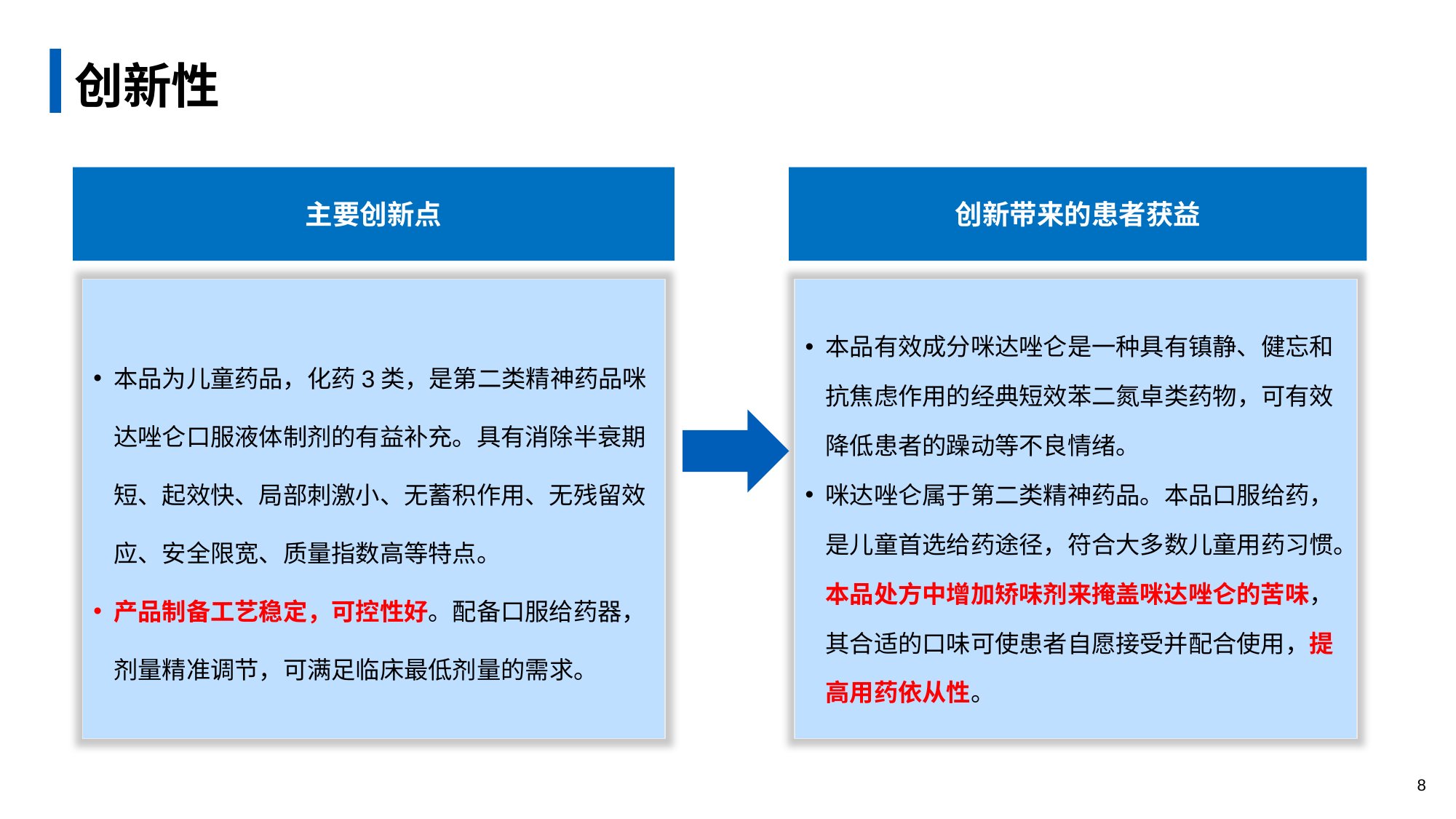

# 创新性
主要创新点
创新带来的患者获益
本品为儿童药品，化药3类，是第二类精神药品咪达唑仑⼝服液体制剂的有益补充。具有消除半衰期短、起效快、局部刺激小、无蓄积作用、无残留效应、安全限宽、质量指数高等特点。
产品制备⼯艺稳定，可控性好。配备口服给药器，剂量精准调节，可满⾜临床最低剂量的需求。
本品有效成分咪达唑仑是一种具有镇静、健忘和抗焦虑作用的经典短效苯二氮卓类药物，可有效降低患者的躁动等不良情绪。
咪达唑仑属于第二类精神药品。本品口服给药，是儿童首选给药途径，符合大多数儿童用药习惯。本品处方中增加矫味剂来掩盖咪达唑仑的苦味，其合适的口味可使患者自愿接受并配合使用，提高用药依从性。